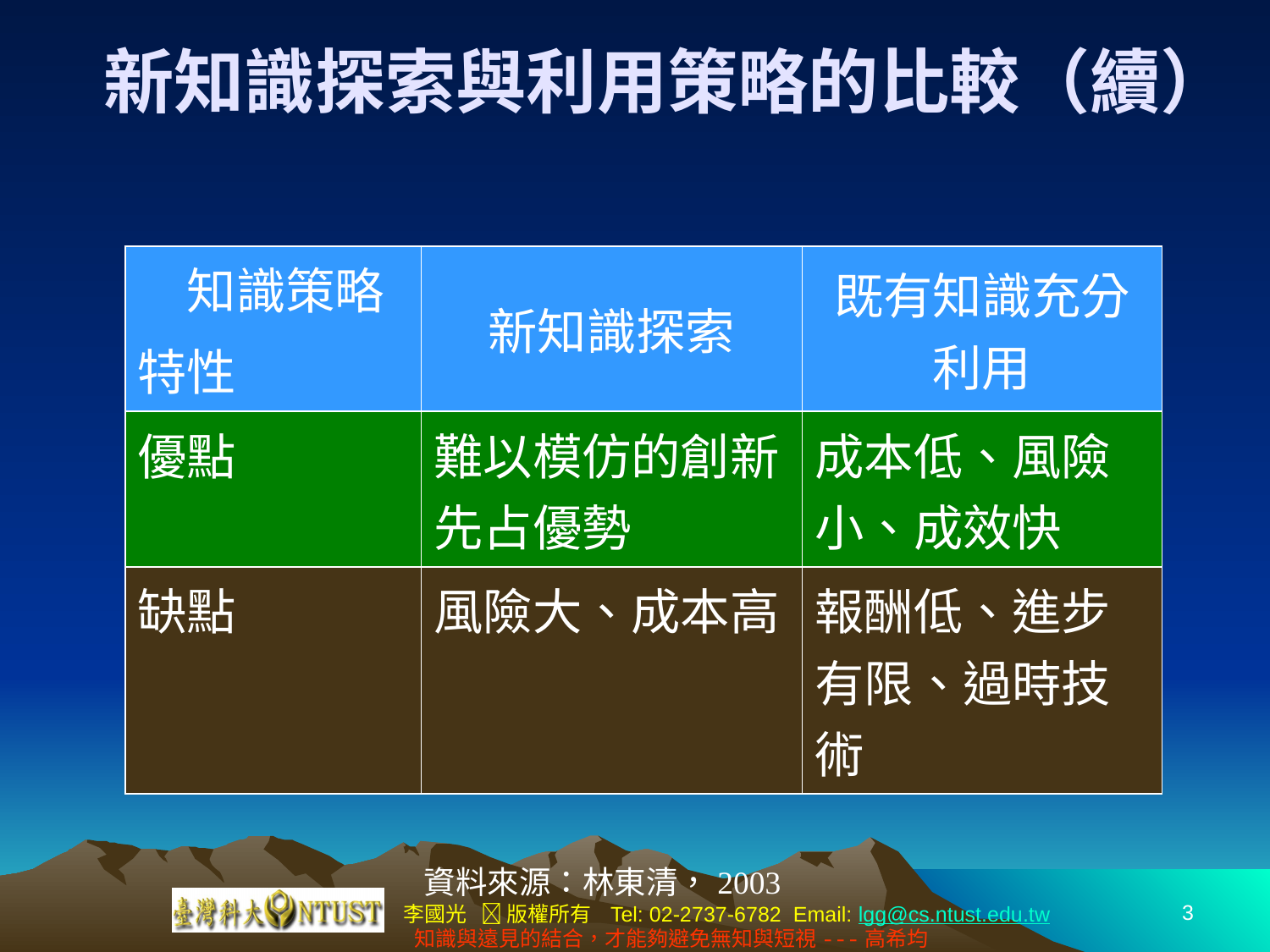

# 新知識探索與利用策略的比較（續）
| 知識策略 特性 | 新知識探索 | 既有知識充分利用 |
| --- | --- | --- |
| 優點 | 難以模仿的創新先占優勢 | 成本低、風險小、成效快 |
| 缺點 | 風險大、成本高 | 報酬低、進步有限、過時技術 |
資料來源：林東清，2003
3